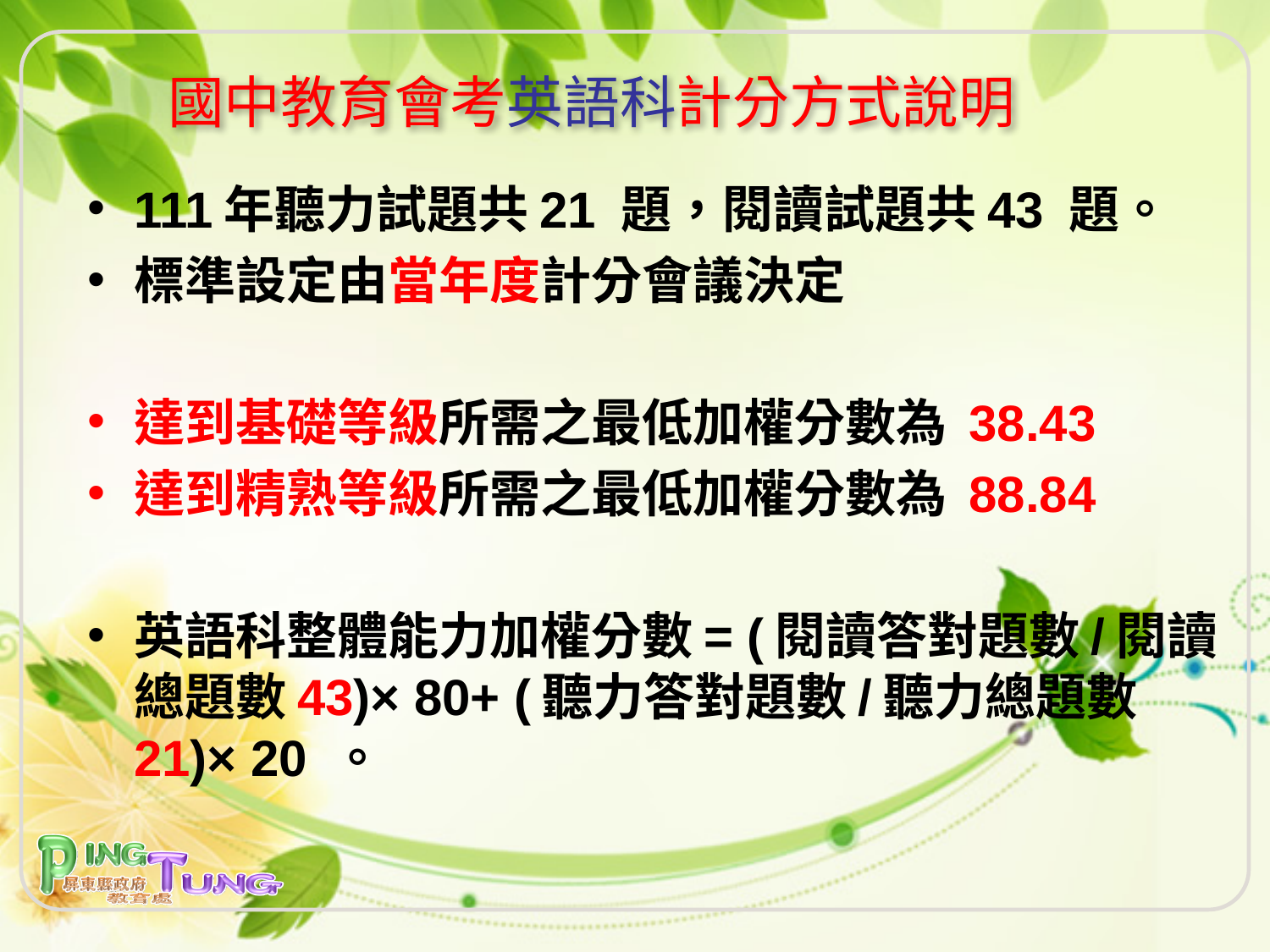

# 國中教育會考英語科計分方式說明
111年聽力試題共21 題，閱讀試題共43 題。
標準設定由當年度計分會議決定

達到基礎等級所需之最低加權分數為 38.43
達到精熟等級所需之最低加權分數為 88.84

英語科整體能力加權分數= (閱讀答對題數/閱讀總題數43)× 80+ (聽力答對題數/聽力總題數21)× 20 。